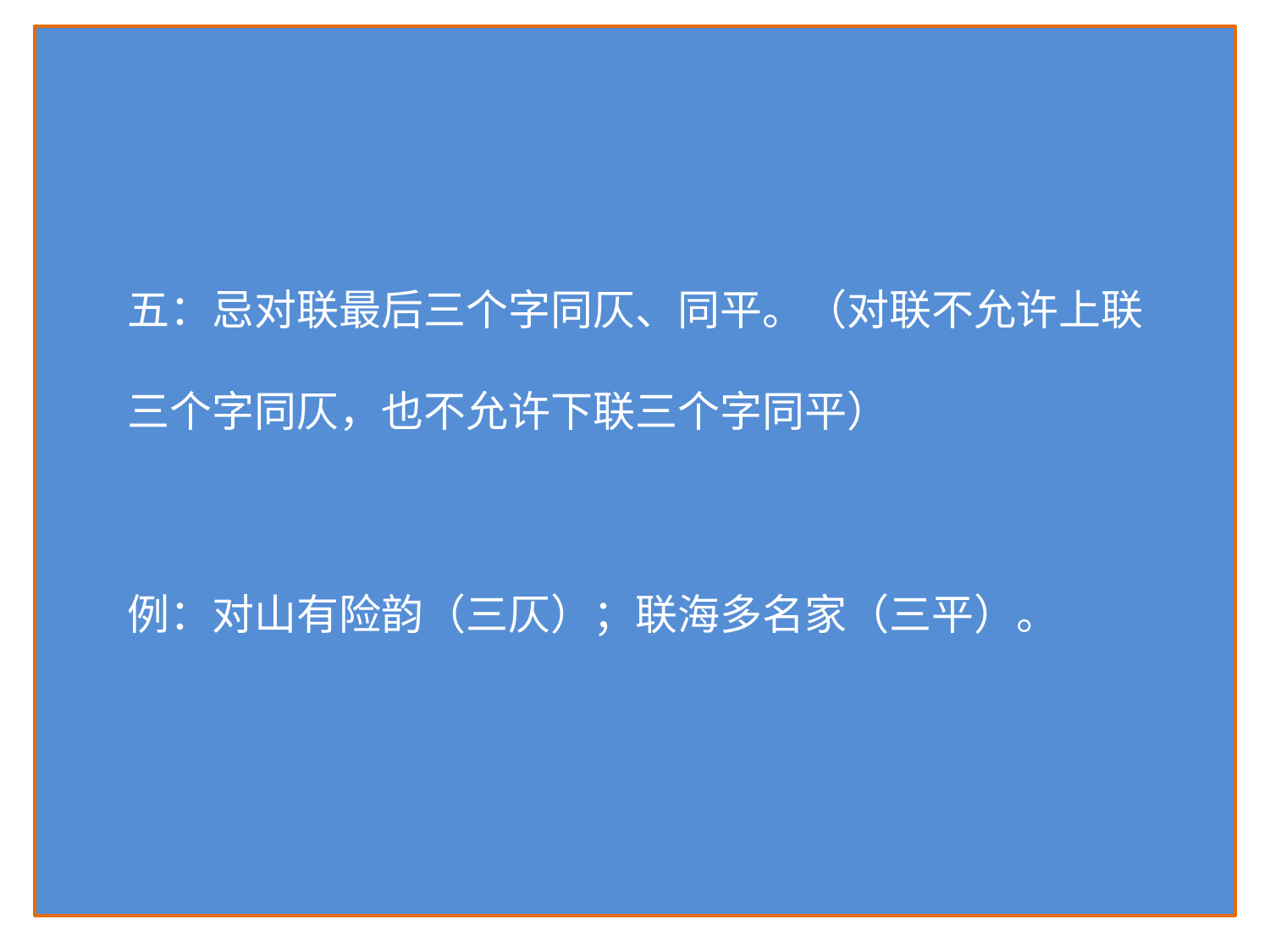

五：忌对联最后三个字同仄、同平。（对联不允许上联三个字同仄，也不允许下联三个字同平）

例：对山有险韵（三仄）；联海多名家（三平）。